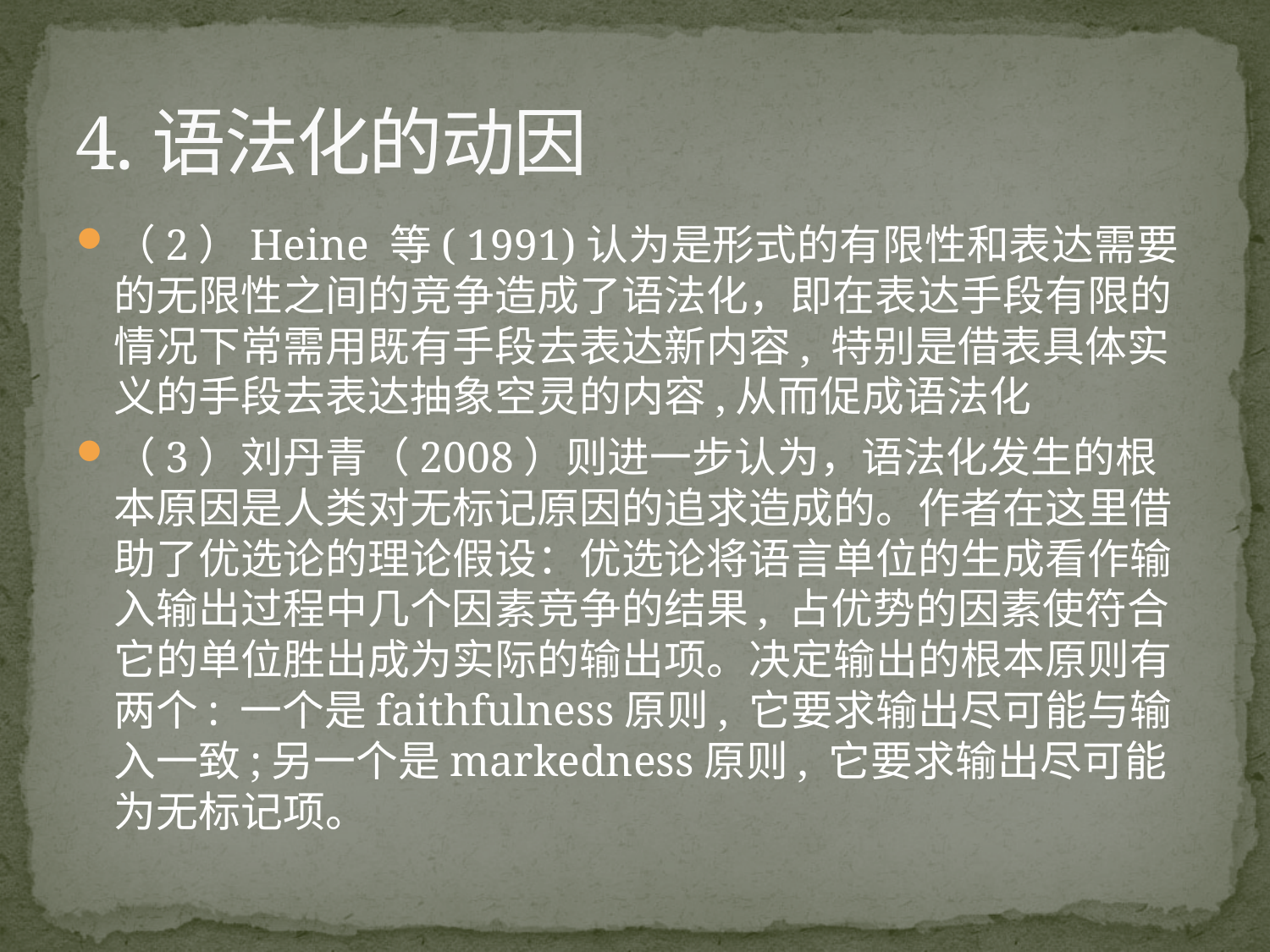

# 4.语法化的动因
（2）Heine 等( 1991)认为是形式的有限性和表达需要的无限性之间的竞争造成了语法化，即在表达手段有限的情况下常需用既有手段去表达新内容, 特别是借表具体实义的手段去表达抽象空灵的内容,从而促成语法化
（3）刘丹青（2008）则进一步认为，语法化发生的根本原因是人类对无标记原因的追求造成的。作者在这里借助了优选论的理论假设：优选论将语言单位的生成看作输入输出过程中几个因素竞争的结果, 占优势的因素使符合它的单位胜出成为实际的输出项。决定输出的根本原则有两个: 一个是faithfulness原则, 它要求输出尽可能与输入一致;另一个是markedness原则, 它要求输出尽可能为无标记项。